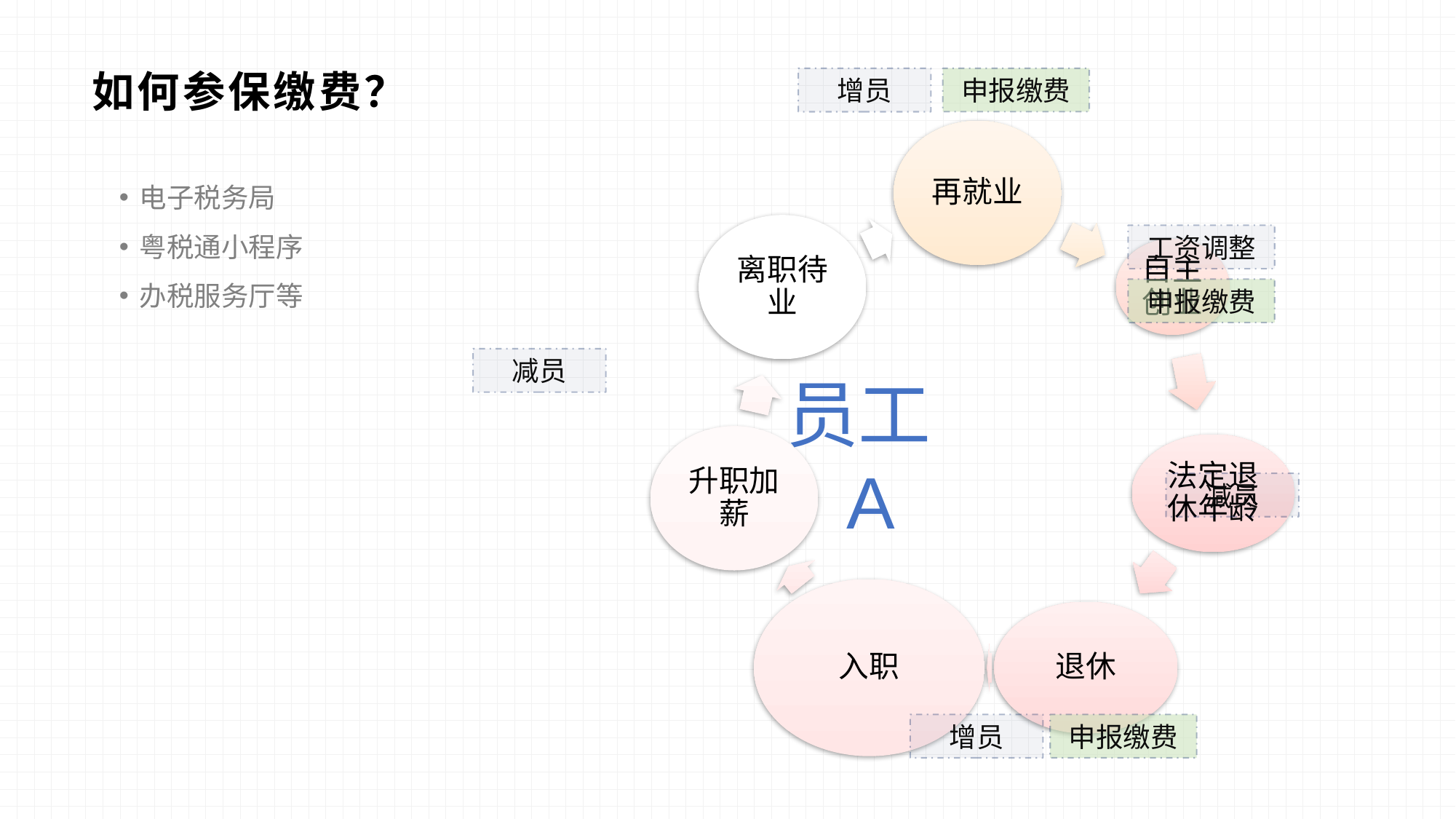

# 如何参保缴费？
申报缴费
增员
再就业

自主创业

法定退休年龄

退休

入职

升职加薪

离职待业

电子税务局
粤税通小程序
办税服务厅等
工资调整
申报缴费
减员
员工
   A
减员
增员
申报缴费